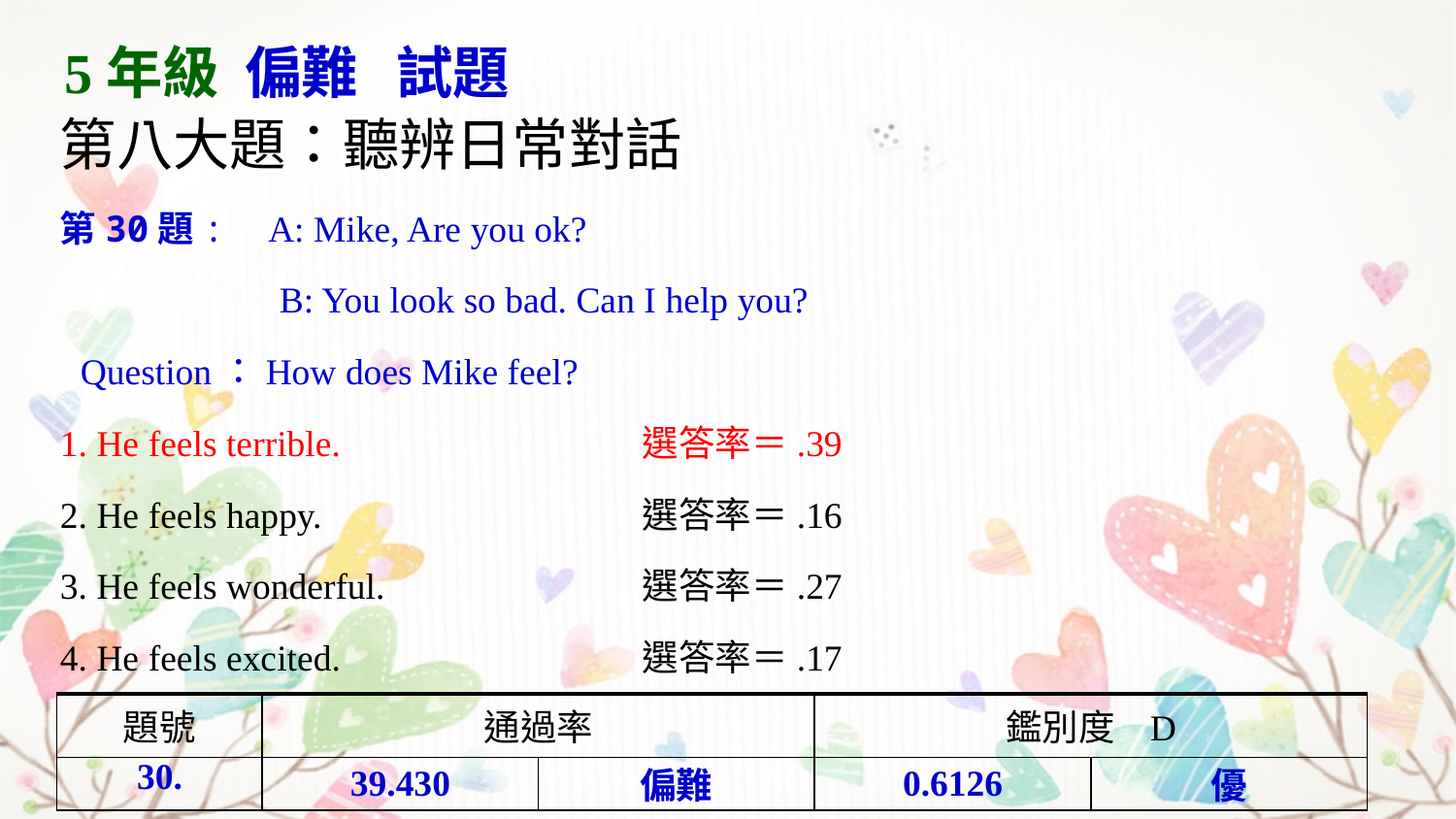

5年級  偏難   試題
第八大題：聽辨日常對話
第30題:  A: Mike, Are you ok?
	        B: You look so bad. Can I help you?
  Question：How does Mike feel?
1. He feels terrible.			選答率＝.39
2. He feels happy. 			選答率＝.16
3. He feels wonderful.		選答率＝.27
4. He feels excited. 		 	選答率＝.17
| 題號 | 通過率 |  | 鑑別度 D |  |
| --- | --- | --- | --- | --- |
| 30. | 39.430 | 偏難 | 0.6126 | 優 |